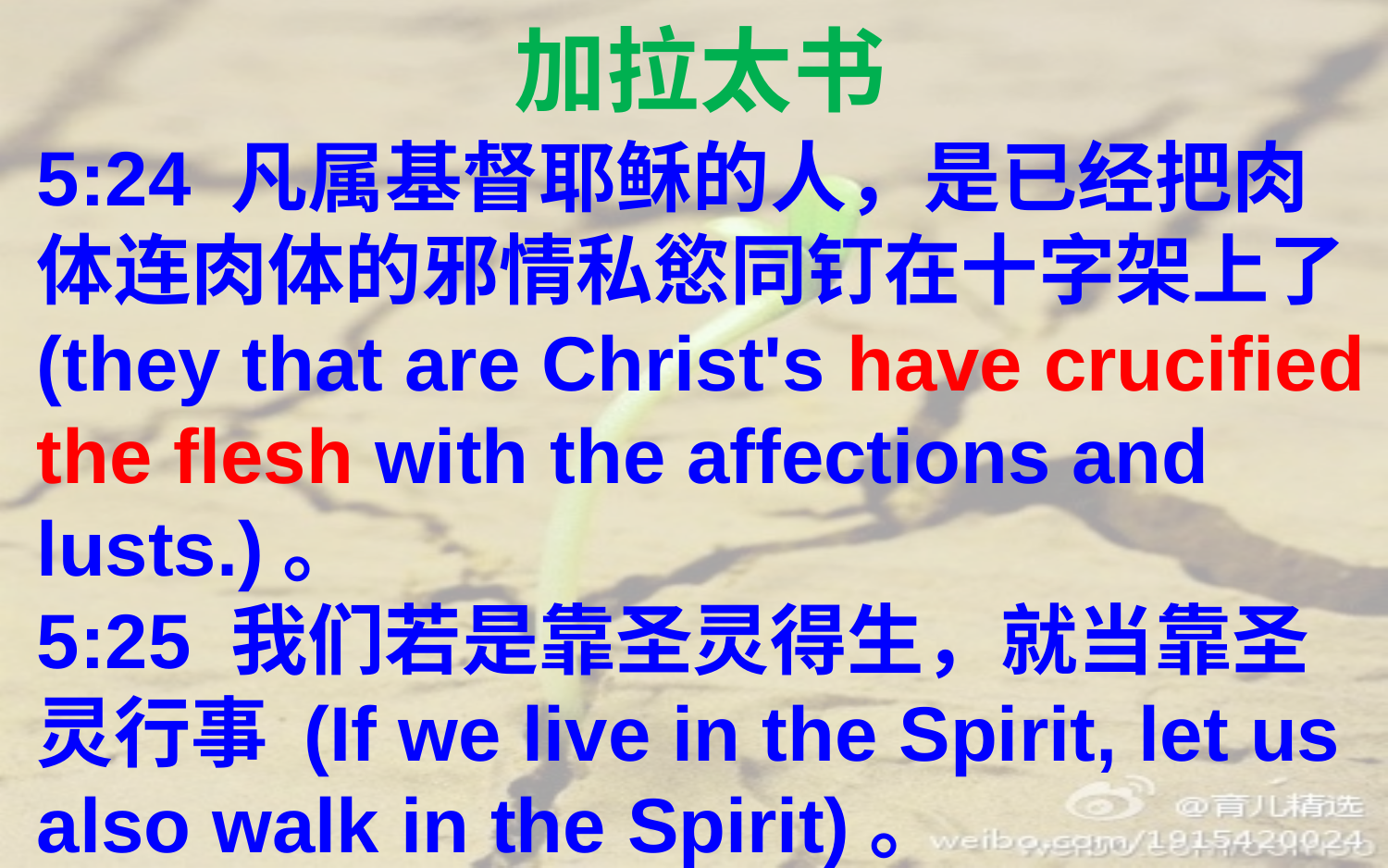

加拉太书
5:24 凡属基督耶稣的人，是已经把肉体连肉体的邪情私慾同钉在十字架上了(they that are Christ's have crucified the flesh with the affections and lusts.)。
5:25 我们若是靠圣灵得生，就当靠圣灵行事 (If we live in the Spirit, let us also walk in the Spirit)。